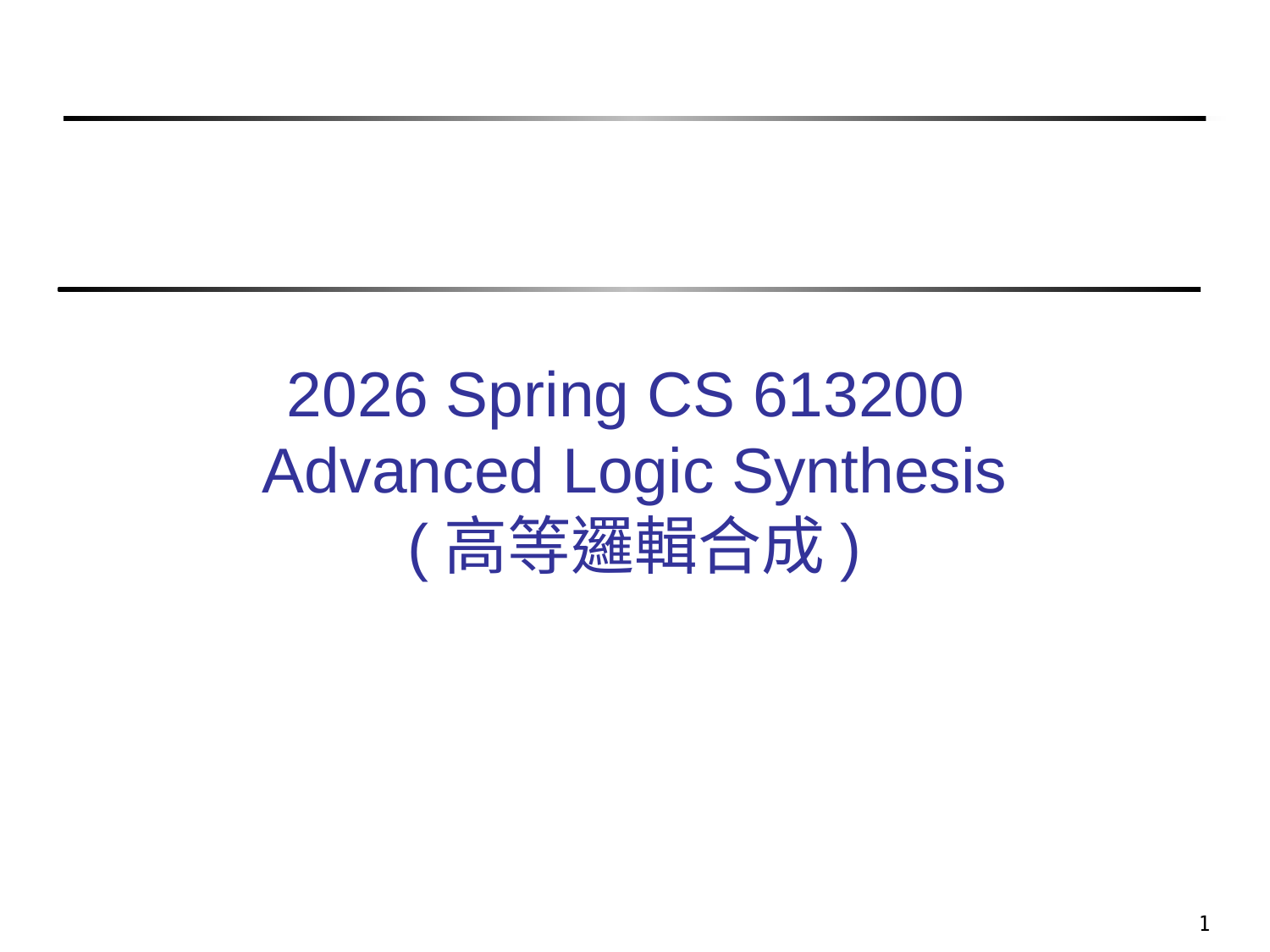

# 2026 Spring CS 613200 Advanced Logic Synthesis (高等邏輯合成)
1